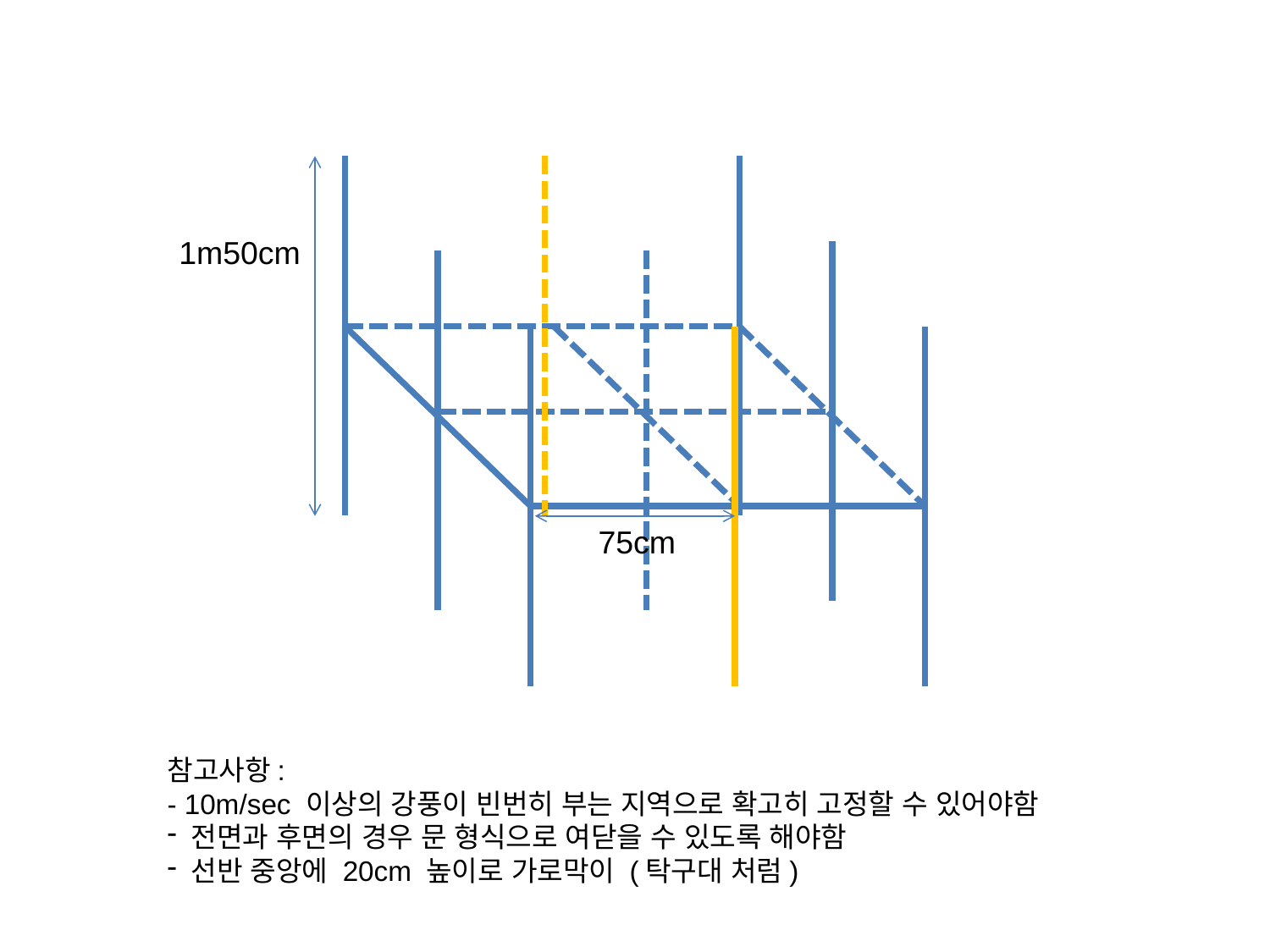

1m50cm
75cm
참고사항:
- 10m/sec 이상의 강풍이 빈번히 부는 지역으로 확고히 고정할 수 있어야함
 전면과 후면의 경우 문 형식으로 여닫을 수 있도록 해야함
 선반 중앙에 20cm 높이로 가로막이 (탁구대 처럼)